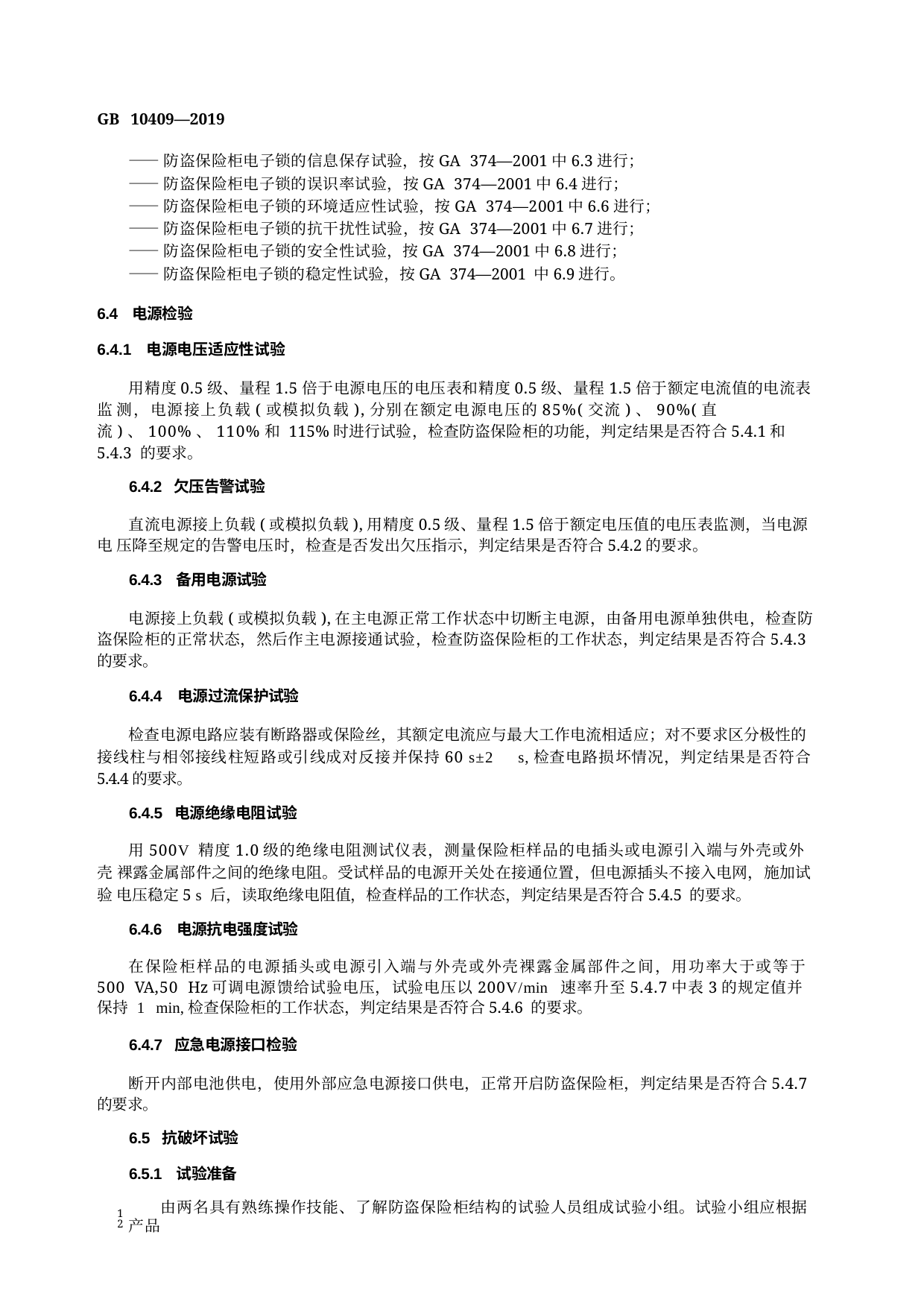

GB 10409—2019

——防盗保险柜电子锁的信息保存试验，按GA  374—2001中6.3进行；
——防盗保险柜电子锁的误识率试验，按GA  374—2001中6.4进行；
——防盗保险柜电子锁的环境适应性试验，按GA  374—2001中6.6进行；
——防盗保险柜电子锁的抗干扰性试验，按GA  374—2001中6.7进行；
——防盗保险柜电子锁的安全性试验，按GA  374—2001中6.8进行；
——防盗保险柜电子锁的稳定性试验，按GA  374—2001 中6.9进行。
6.4  电源检验
6.4.1 电源电压适应性试验
用精度0.5级、量程1.5倍于电源电压的电压表和精度0.5级、量程1.5倍于额定电流值的电流表监 测，电源接上负载(或模拟负载),分别在额定电源电压的85%(交流)、90%(直流)、100%、110%和 115%时进行试验，检查防盗保险柜的功能，判定结果是否符合5.4.1和5.4.3 的要求。
6.4.2  欠压告警试验
直流电源接上负载(或模拟负载),用精度0.5级、量程1.5倍于额定电压值的电压表监测，当电源电 压降至规定的告警电压时，检查是否发出欠压指示，判定结果是否符合5.4.2的要求。
6.4.3  备用电源试验
电源接上负载(或模拟负载),在主电源正常工作状态中切断主电源，由备用电源单独供电，检查防 盗保险柜的正常状态，然后作主电源接通试验，检查防盗保险柜的工作状态，判定结果是否符合5.4.3 的要求。
6.4.4  电源过流保护试验
检查电源电路应装有断路器或保险丝，其额定电流应与最大工作电流相适应；对不要求区分极性的 接线柱与相邻接线柱短路或引线成对反接并保持60 s±2     s,检查电路损坏情况，判定结果是否符合 5.4.4的要求。
6.4.5  电源绝缘电阻试验
用500V 精度1.0级的绝缘电阻测试仪表，测量保险柜样品的电插头或电源引入端与外壳或外壳 裸露金属部件之间的绝缘电阻。受试样品的电源开关处在接通位置，但电源插头不接入电网，施加试验 电压稳定5 s 后，读取绝缘电阻值，检查样品的工作状态，判定结果是否符合5.4.5 的要求。
6.4.6  电源抗电强度试验
在保险柜样品的电源插头或电源引入端与外壳或外壳裸露金属部件之间，用功率大于或等于 500 VA,50 Hz可调电源馈给试验电压，试验电压以200V/min  速率升至5.4.7中表3的规定值并保持 1  min,检查保险柜的工作状态，判定结果是否符合5.4.6 的要求。
6.4.7  应急电源接口检验
断开内部电池供电，使用外部应急电源接口供电，正常开启防盗保险柜，判定结果是否符合5.4.7 的要求。
6.5  抗破坏试验
6.5.1 试验准备

由两名具有熟练操作技能、了解防盗保险柜结构的试验人员组成试验小组。试验小组应根据产品

12